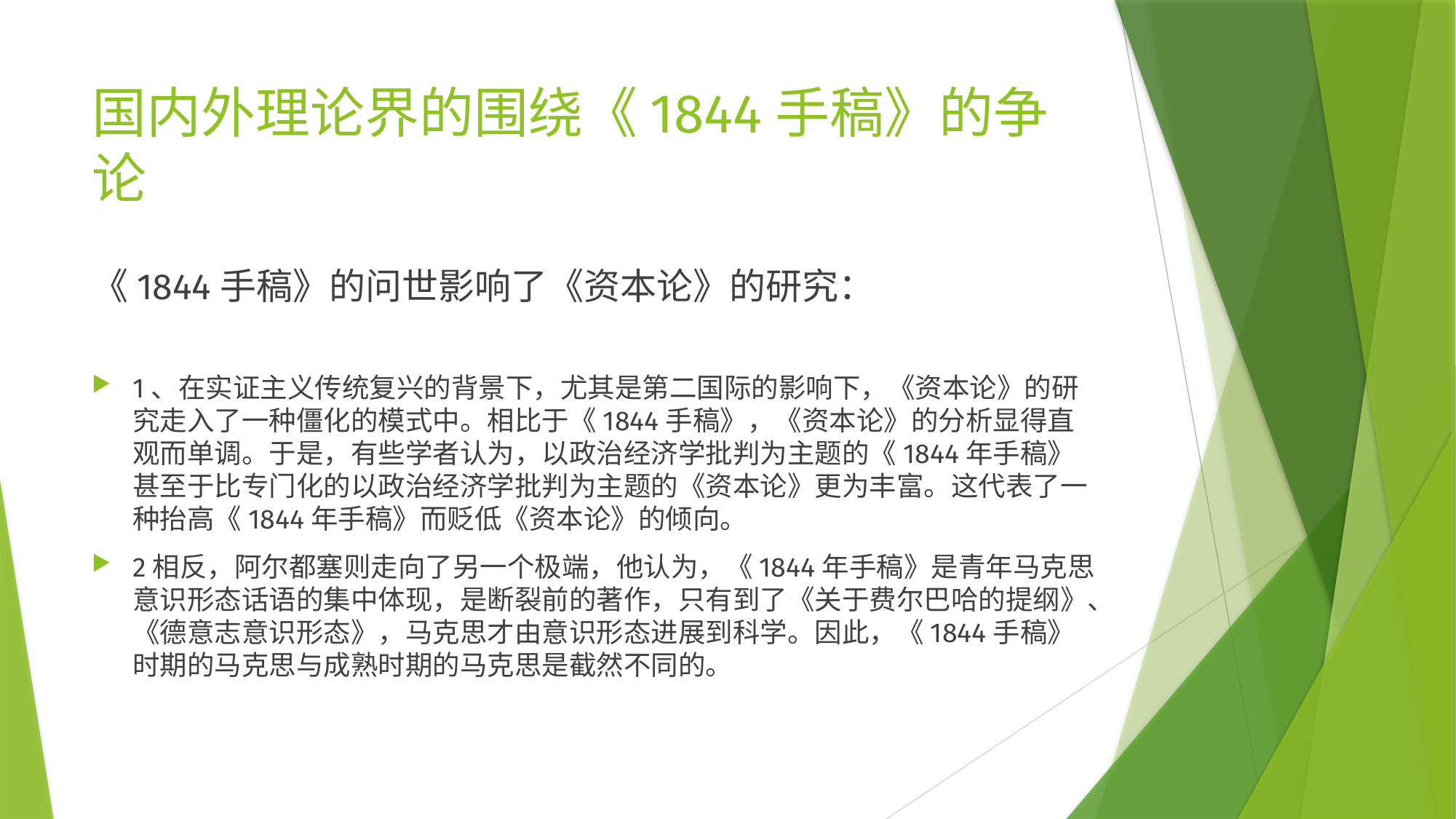

# 国内外理论界的围绕《1844手稿》的争论
《1844手稿》的问世影响了《资本论》的研究：

1、在实证主义传统复兴的背景下，尤其是第二国际的影响下，《资本论》的研究走入了一种僵化的模式中。相比于《1844手稿》，《资本论》的分析显得直观而单调。于是，有些学者认为，以政治经济学批判为主题的《1844年手稿》甚至于比专门化的以政治经济学批判为主题的《资本论》更为丰富。这代表了一种抬高《1844年手稿》而贬低《资本论》的倾向。
2相反，阿尔都塞则走向了另一个极端，他认为，《1844年手稿》是青年马克思意识形态话语的集中体现，是断裂前的著作，只有到了《关于费尔巴哈的提纲》、《德意志意识形态》，马克思才由意识形态进展到科学。因此，《1844手稿》时期的马克思与成熟时期的马克思是截然不同的。